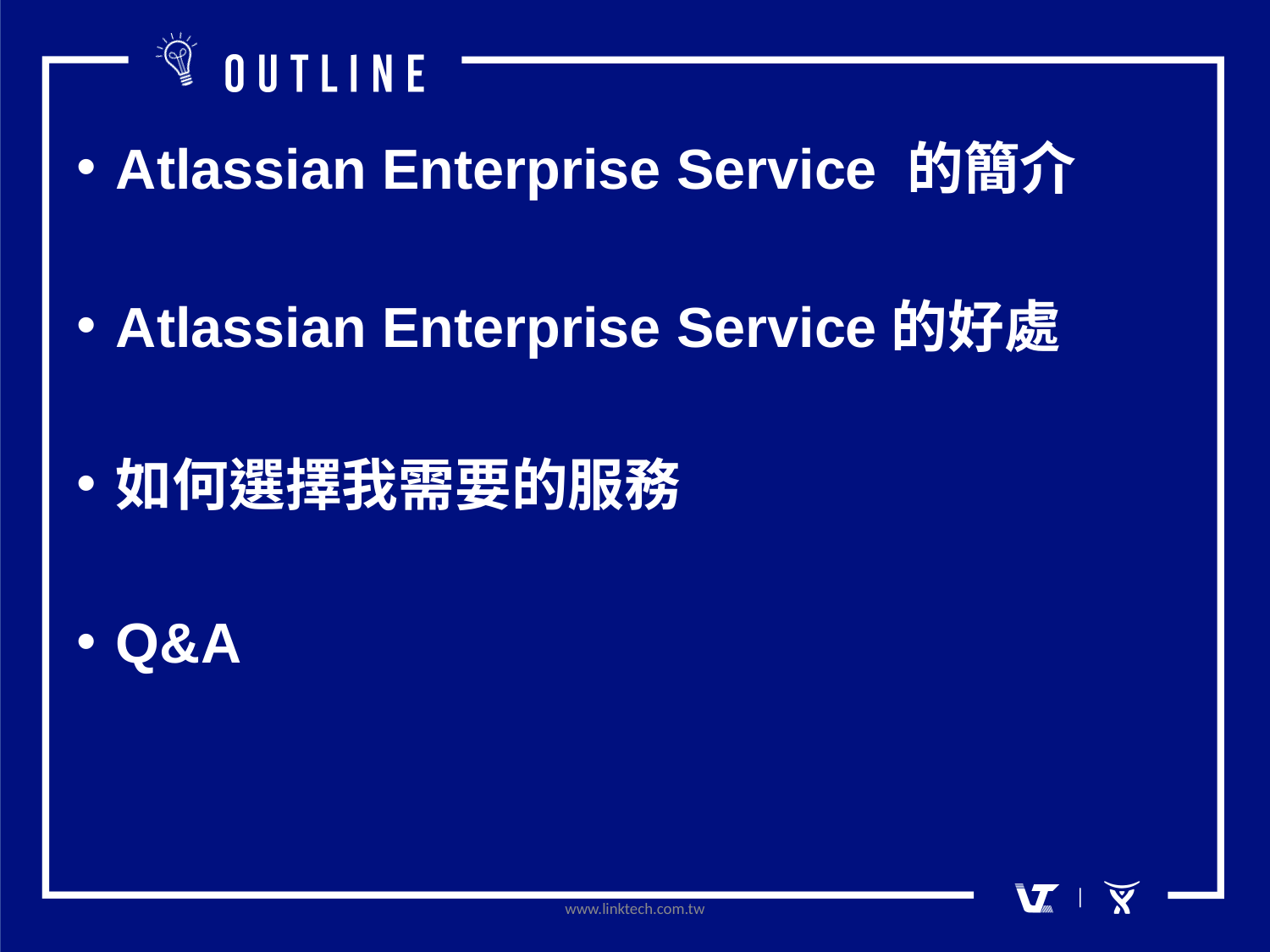

Atlassian Enterprise Service 的簡介

Atlassian Enterprise Service的好處

如何選擇我需要的服務

Q&A
www.linktech.com.tw